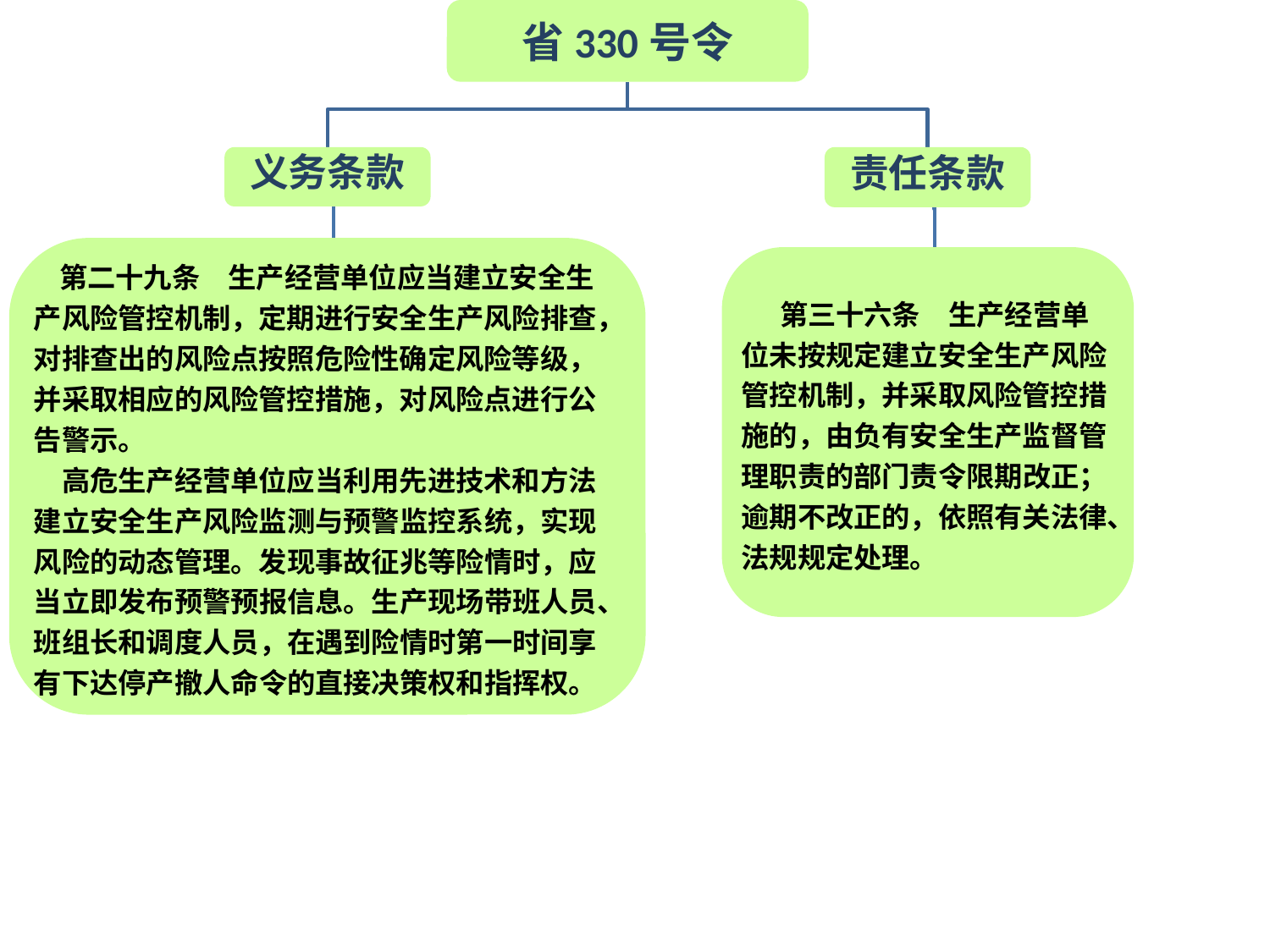

省330号令
义务条款
   第二十九条　生产经营单位应当建立安全生产风险管控机制，定期进行安全生产风险排查，对排查出的风险点按照危险性确定风险等级，并采取相应的风险管控措施，对风险点进行公告警示。
　高危生产经营单位应当利用先进技术和方法建立安全生产风险监测与预警监控系统，实现风险的动态管理。发现事故征兆等险情时，应当立即发布预警预报信息。生产现场带班人员、班组长和调度人员，在遇到险情时第一时间享有下达停产撤人命令的直接决策权和指挥权。
责任条款
     第三十六条　生产经营单位未按规定建立安全生产风险管控机制，并采取风险管控措施的，由负有安全生产监督管理职责的部门责令限期改正；逾期不改正的，依照有关法律、法规规定处理。

2017年11月 莱芜